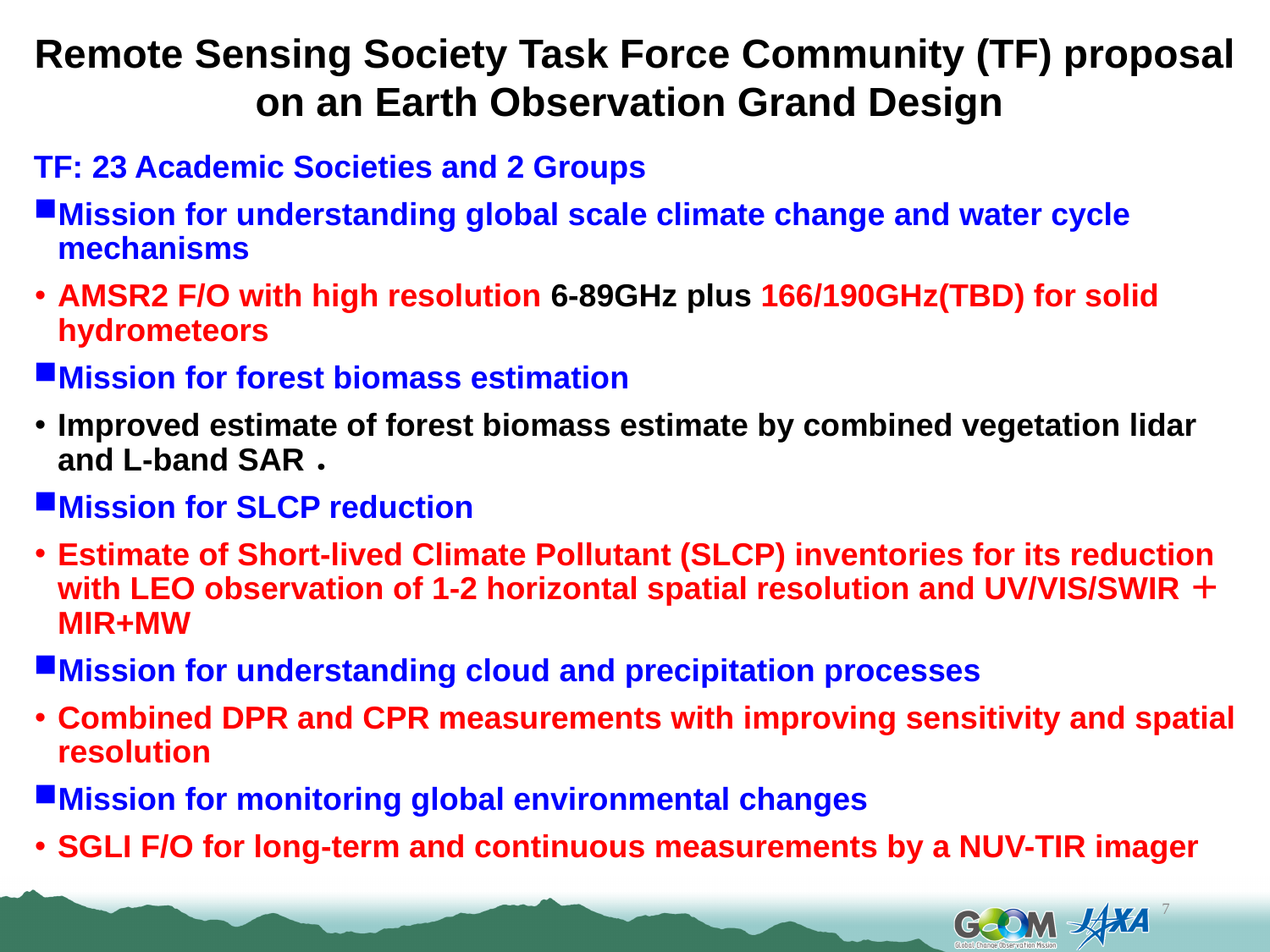

Remote Sensing Society Task Force Community (TF) proposal
on an Earth Observation Grand Design
# 提案：衛星を用いた全球地球観測システムの構築
TF: 23 Academic Societies and 2 Groups
Mission for understanding global scale climate change and water cycle mechanisms
AMSR2 F/O with high resolution 6-89GHz plus 166/190GHz(TBD) for solid hydrometeors
Mission for forest biomass estimation
Improved estimate of forest biomass estimate by combined vegetation lidar and L-band SAR．
Mission for SLCP reduction
Estimate of Short-lived Climate Pollutant (SLCP) inventories for its reduction with LEO observation of 1-2 horizontal spatial resolution and UV/VIS/SWIR＋MIR+MW
Mission for understanding cloud and precipitation processes
Combined DPR and CPR measurements with improving sensitivity and spatial resolution
Mission for monitoring global environmental changes
SGLI F/O for long-term and continuous measurements by a NUV-TIR imager
7